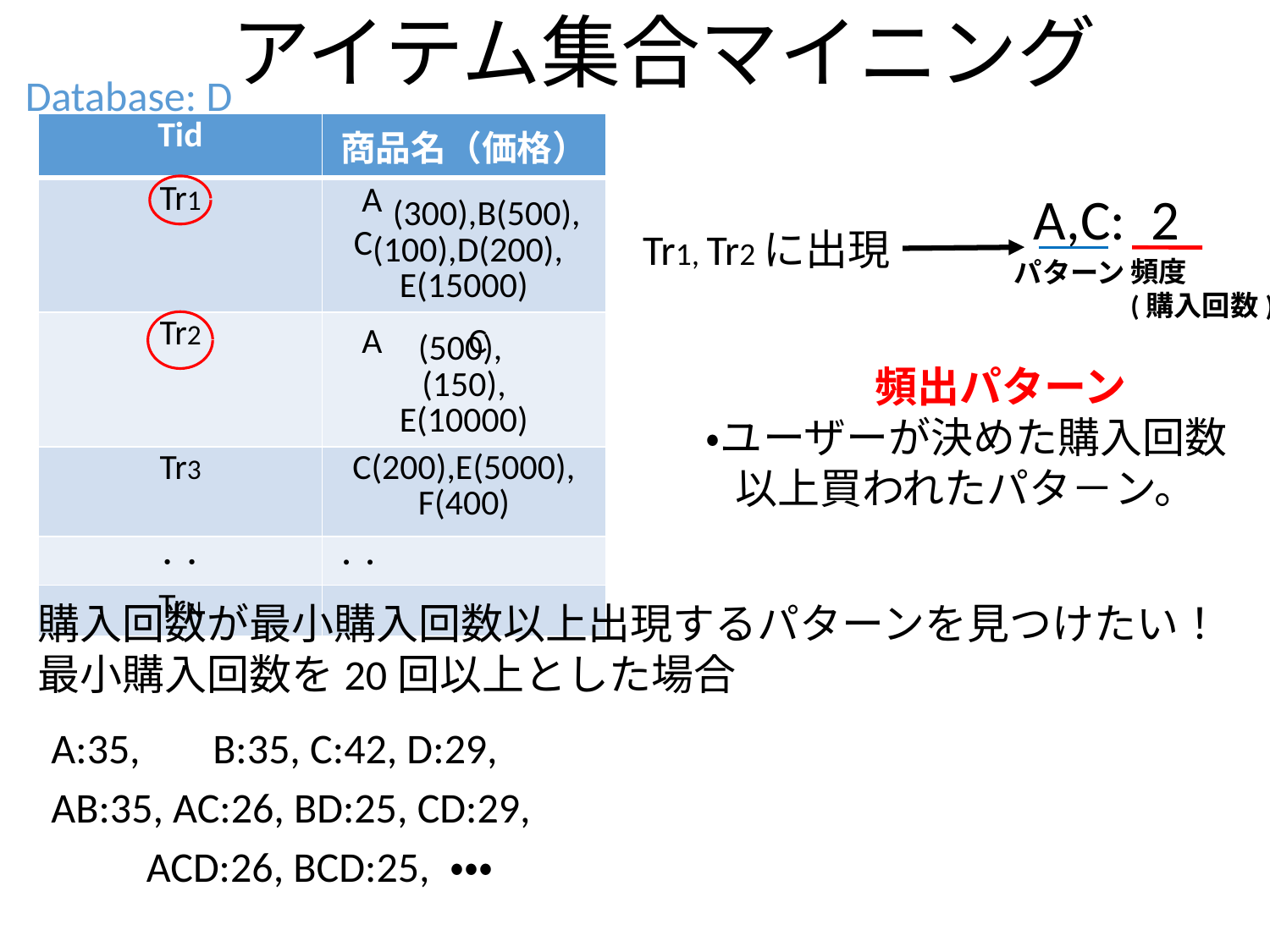

# アイテム集合マイニング
Database: D
| Tid | 商品名（価格） |
| --- | --- |
| Tr1 | (300),B(500), (100),D(200), E(15000) |
| Tr2 | (500),　(150), E(10000) |
| Tr3 | C(200),E(5000), F(400) |
| ・・ | ・・ |
| TrN |  |

A
A,C:  2
C
Tr1, Tr2に出現
頻度
(購入回数)
パターン

A
C
　　　　　　頻出パターン
・ユーザーが決めた購入回数
  以上買われたパタ－ン。
購入回数が最小購入回数以上出現するパターンを見つけたい！
最小購入回数を20回以上とした場合
A:35, 　B:35, C:42, D:29,
AB:35, AC:26, BD:25, CD:29,
          ACD:26, BCD:25, ・・・